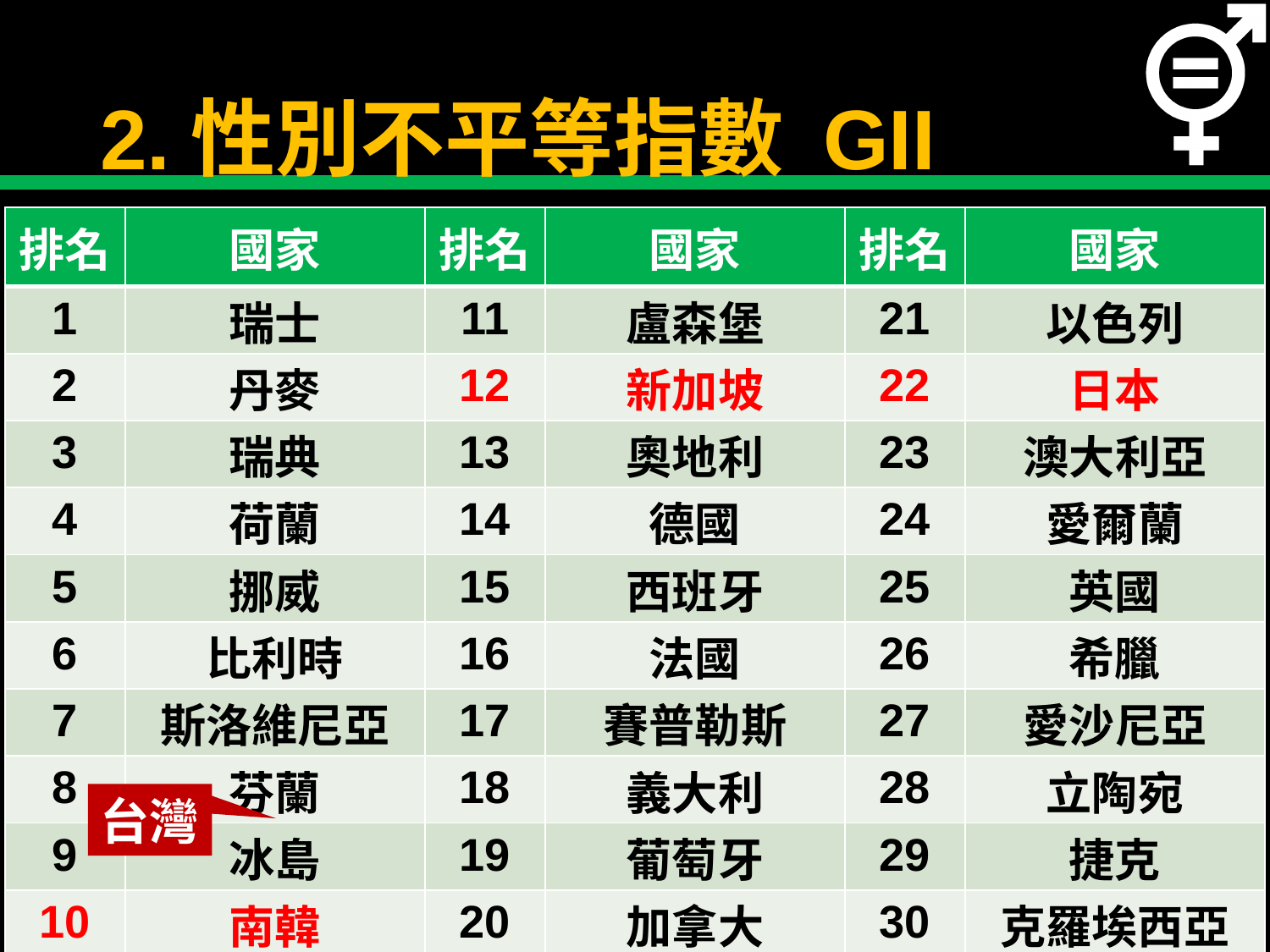

# 2.性別不平等指數 GII
| 排名 | 國家 | 排名 | 國家 | 排名 | 國家 |
| --- | --- | --- | --- | --- | --- |
| 1 | 瑞士 | 11 | 盧森堡 | 21 | 以色列 |
| 2 | 丹麥 | 12 | 新加坡 | 22 | 日本 |
| 3 | 瑞典 | 13 | 奧地利 | 23 | 澳大利亞 |
| 4 | 荷蘭 | 14 | 德國 | 24 | 愛爾蘭 |
| 5 | 挪威 | 15 | 西班牙 | 25 | 英國 |
| 6 | 比利時 | 16 | 法國 | 26 | 希臘 |
| 7 | 斯洛維尼亞 | 17 | 賽普勒斯 | 27 | 愛沙尼亞 |
| 8 | 芬蘭 | 18 | 義大利 | 28 | 立陶宛 |
| 9 | 冰島 | 19 | 葡萄牙 | 29 | 捷克 |
| 10 | 南韓 | 20 | 加拿大 | 30 | 克羅埃西亞 |
台灣